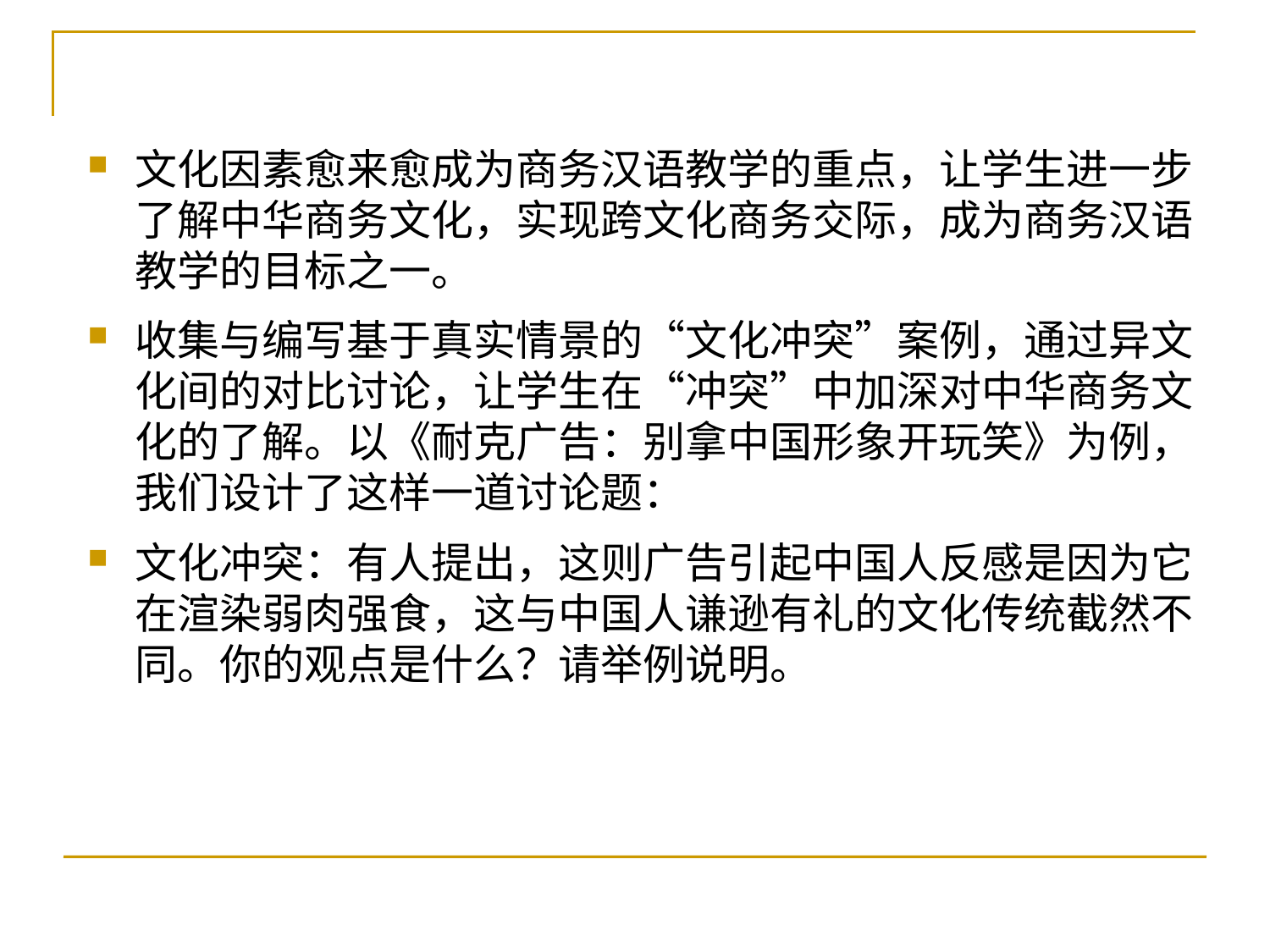

文化因素愈来愈成为商务汉语教学的重点，让学生进一步了解中华商务文化，实现跨文化商务交际，成为商务汉语教学的目标之一。
收集与编写基于真实情景的“文化冲突”案例，通过异文化间的对比讨论，让学生在“冲突”中加深对中华商务文化的了解。以《耐克广告：别拿中国形象开玩笑》为例，我们设计了这样一道讨论题：
文化冲突：有人提出，这则广告引起中国人反感是因为它在渲染弱肉强食，这与中国人谦逊有礼的文化传统截然不同。你的观点是什么？请举例说明。